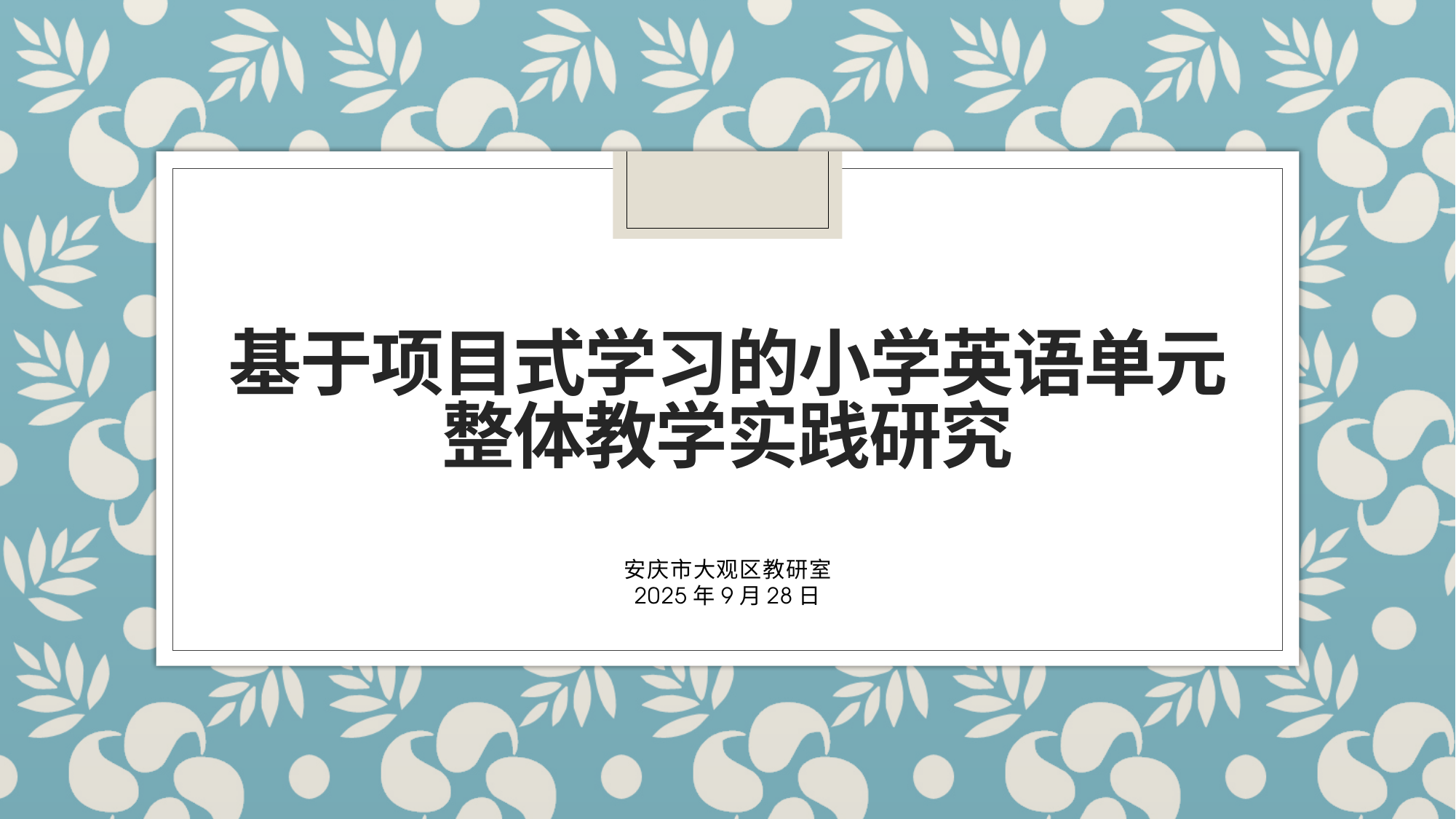

# 基于项目式学习的小学英语单元整体教学实践研究
安庆市大观区教研室
2025年9月28日